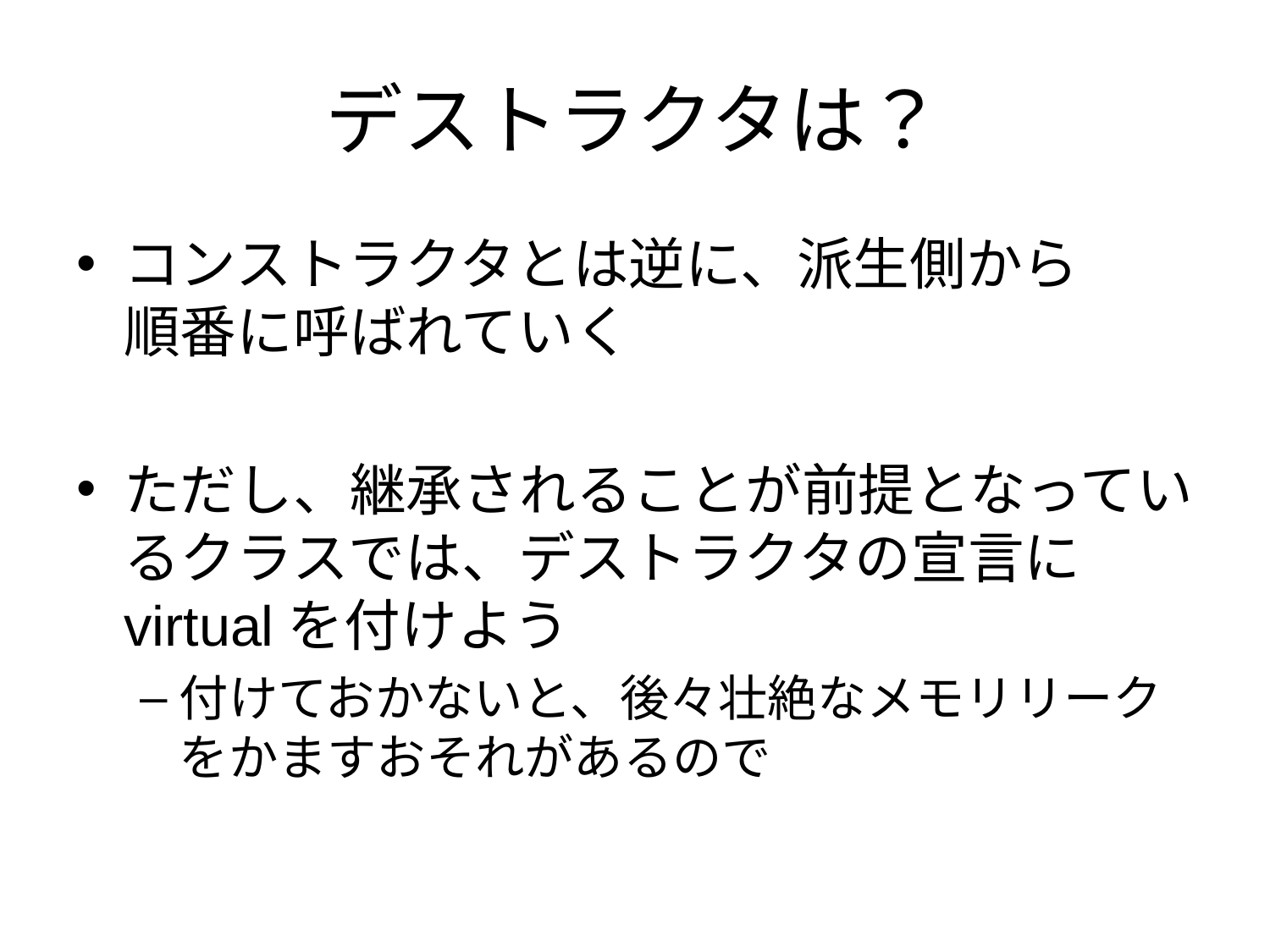

# デストラクタは？
コンストラクタとは逆に、派生側から
順番に呼ばれていく

ただし、継承されることが前提となっているクラスでは、デストラクタの宣言にvirtualを付けよう
付けておかないと、後々壮絶なメモリリークをかますおそれがあるので